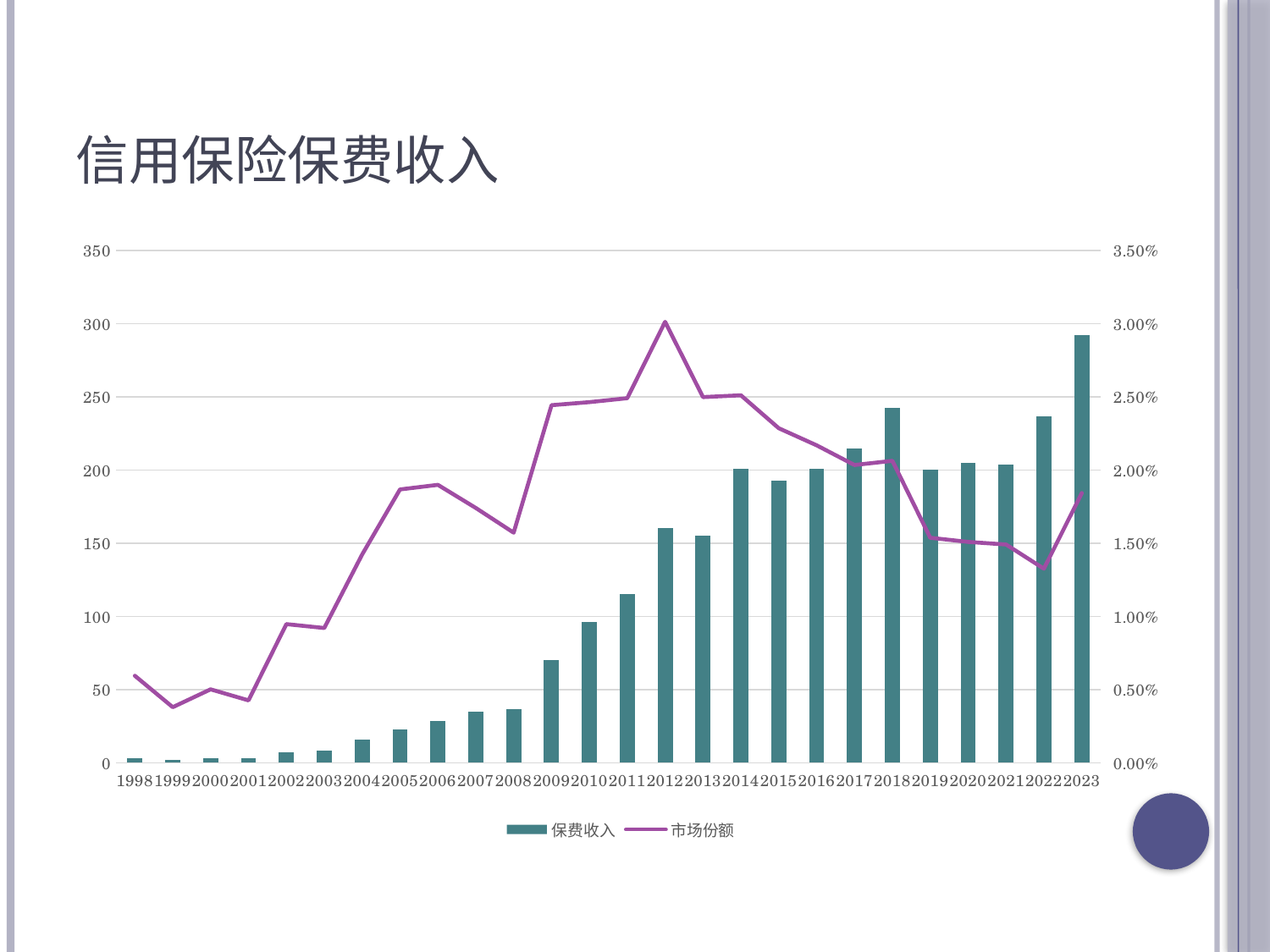

# 信用保险保费收入

### Chart

| Category |  |  |
|---|---|---|
| 1998 | 3.0 | 0.005940594059405941 |
| 1999 | 2.0 | 0.003795066413662239 |
| 2000 | 3.0 | 0.005013368983957219 |
| 2001 | 2.93 | 0.0042572358479600145 |
| 2002 | 7.38 | 0.009467485984785314 |
| 2003 | 8.0 | 0.009201710204021243 |
| 2004 | 16.0 | 0.014222222222222223 |
| 2005 | 23.0 | 0.01867019506295103 |
| 2006 | 28.67 | 0.018986252019814045 |
| 2007 | 34.78 | 0.017409411493815606 |
| 2008 | 36.73 | 0.015718681393925647 |
| 2009 | 70.25 | 0.024427730429128287 |
| 2010 | 95.97 | 0.02463523323510386 |
| 2011 | 115.0 | 0.024903525906163515 |
| 2012 | 160.57 | 0.030120448026892115 |
| 2013 | 155.17 | 0.024978027320170113 |
| 2014 | 200.7 | 0.025103283689619848 |
| 2015 | 192.5 | 0.022853276031958972 |
| 2016 | 200.92 | 0.021684182806769883 |
| 2017 | 214.4 | 0.020338854421613827 |
| 2018 | 242.48 | 0.020626589654380426 |
| 2019 | 200.0 | 0.015365349600116778 |
| 2020 | 204.88 | 0.015082449941107185 |
| 2021 | 203.85 | 0.01490567417373501 |
| 2022 | 236.78 | 0.013252364694688532 |
| 2023 | 292.35 | 0.01842387194353416 |